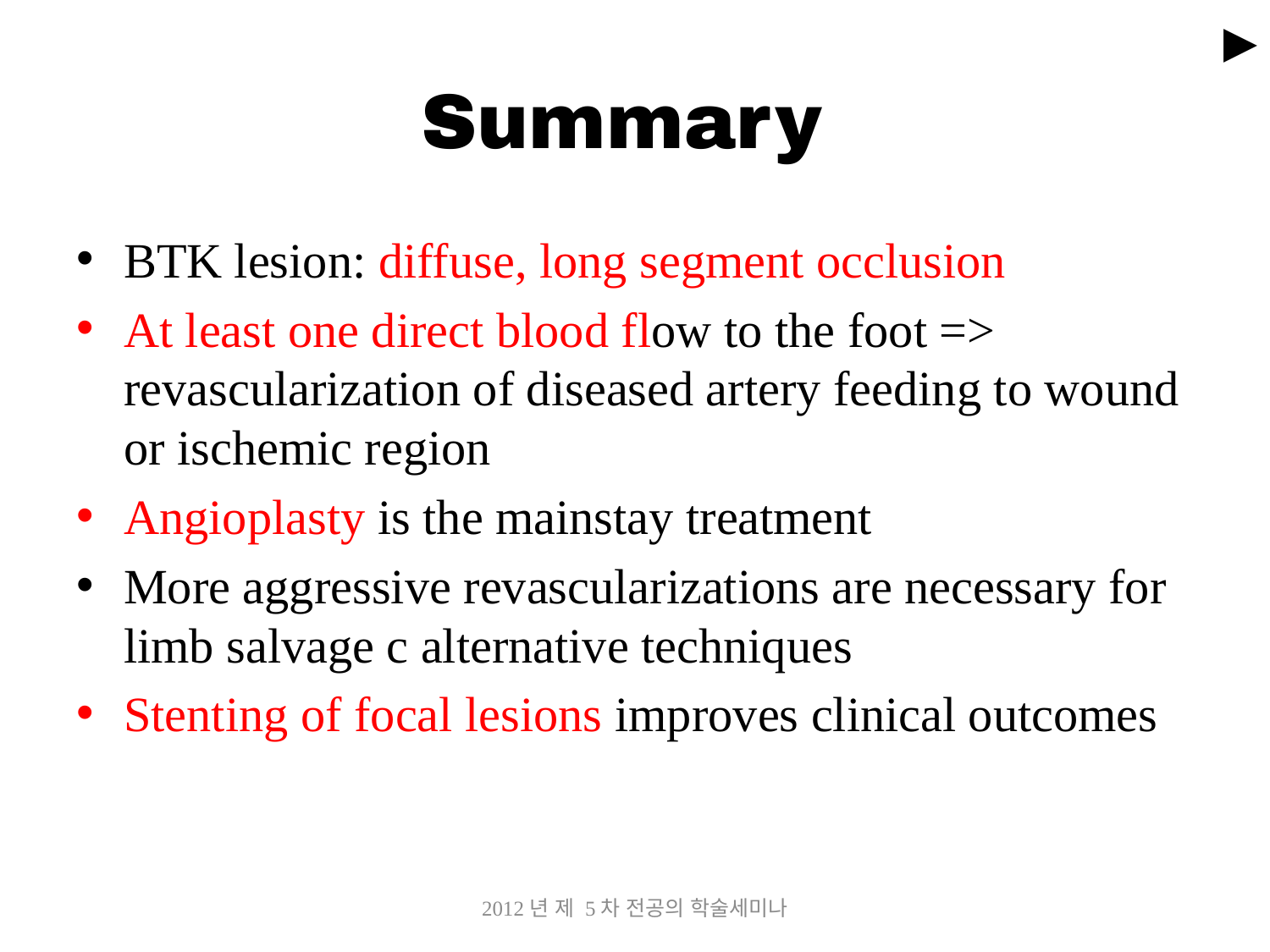

►
# Summary
BTK lesion: diffuse, long segment occlusion
At least one direct blood flow to the foot => revascularization of diseased artery feeding to wound or ischemic region
Angioplasty is the mainstay treatment
More aggressive revascularizations are necessary for limb salvage c alternative techniques
Stenting of focal lesions improves clinical outcomes
2012년 제 5차 전공의 학술세미나